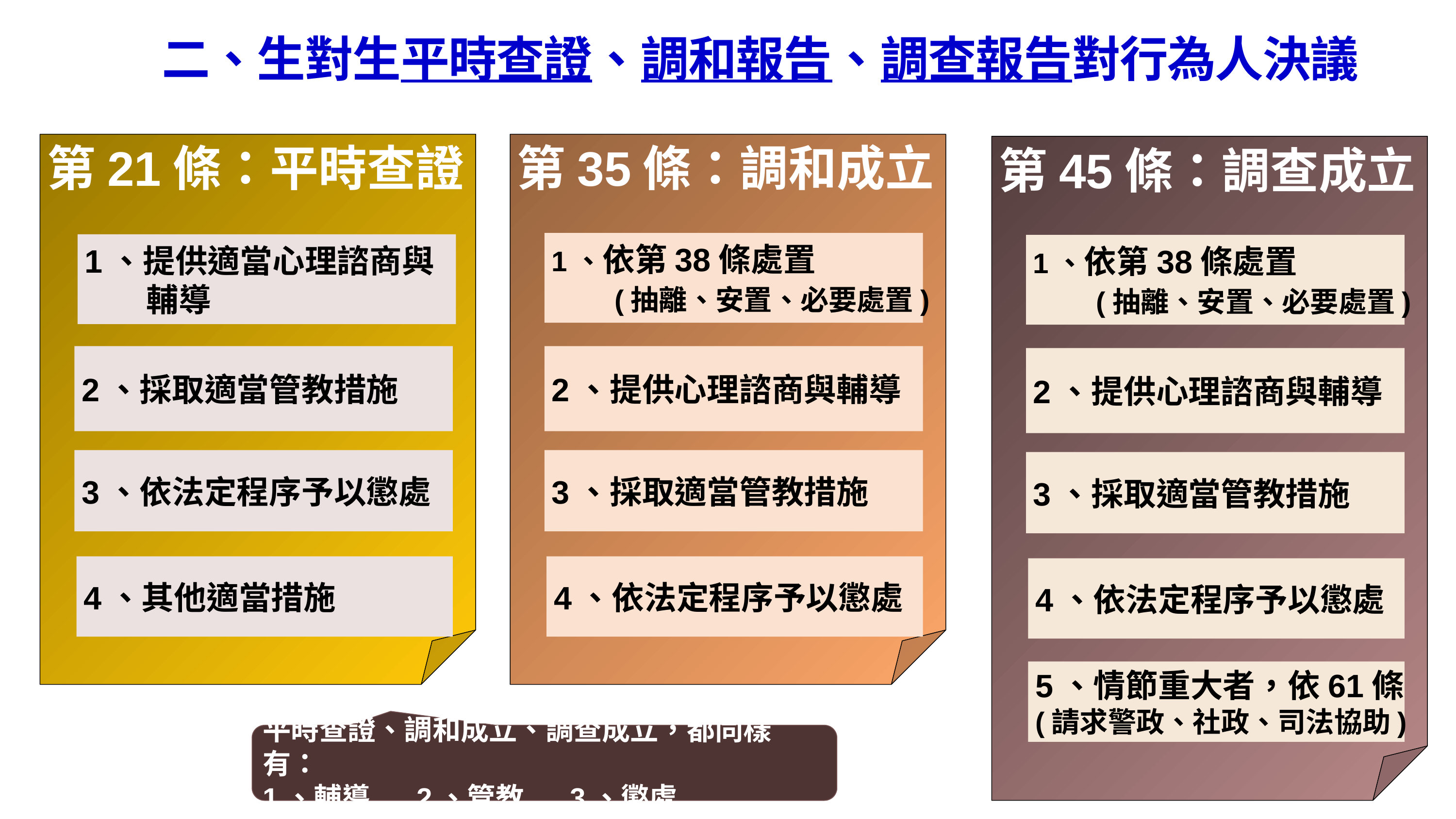

二、生對生平時查證、調和報告、調查報告對行為人決議
第21條：平時查證
1、提供適當心理諮商與
      輔導
2、採取適當管教措施
3、依法定程序予以懲處
4、其他適當措施
第35條：調和成立
1、依第38條處置
       (抽離、安置、必要處置)
2、提供心理諮商與輔導
3、採取適當管教措施
4、依法定程序予以懲處
第45條：調查成立
1、依第38條處置
       (抽離、安置、必要處置)
2、提供心理諮商與輔導
3、採取適當管教措施
4、依法定程序予以懲處
5、情節重大者，依61條
(請求警政、社政、司法協助)
平時查證、調和成立、調查成立，都同樣有：
1、輔導     2、管教     3、懲處